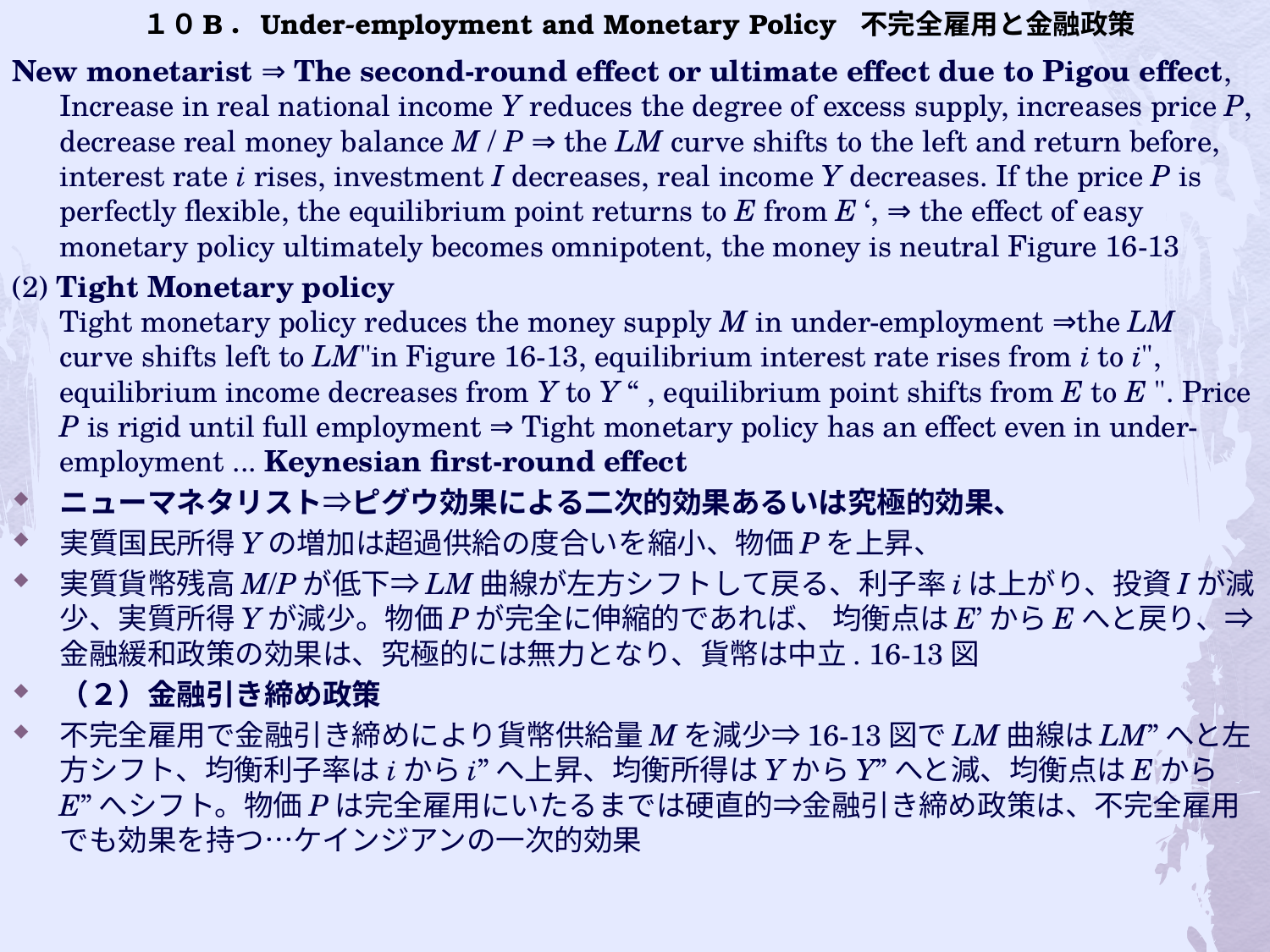

# １０B．Under-employment and Monetary Policy  不完全雇用と金融政策
New monetarist ⇒ The second-round effect or ultimate effect due to Pigou effect, Increase in real national income Y reduces the degree of excess supply, increases price P, decrease real money balance M / P ⇒ the LM curve shifts to the left and return before, interest rate i rises, investment I decreases, real income Y decreases. If the price P is perfectly flexible, the equilibrium point returns to E from E ‘, ⇒ the effect of easy monetary policy ultimately becomes omnipotent, the money is neutral Figure 16-13
(2) Tight Monetary policy
Tight monetary policy reduces the money supply M in under-employment ⇒the LM curve shifts left to LM"in Figure 16-13, equilibrium interest rate rises from i to i", equilibrium income decreases from Y to Y “ , equilibrium point shifts from E to E ". Price P is rigid until full employment ⇒ Tight monetary policy has an effect even in under-employment ... Keynesian first-round effect
ニューマネタリスト⇒ピグウ効果による二次的効果あるいは究極的効果、
実質国民所得Yの増加は超過供給の度合いを縮小、物価Pを上昇、
実質貨幣残高M/Pが低下⇒LM曲線が左方シフトして戻る、利子率iは上がり、投資Iが減少、実質所得Yが減少。物価Pが完全に伸縮的であれば、 均衡点はE’からEへと戻り、⇒金融緩和政策の効果は、究極的には無力となり、貨幣は中立. 16-13図
（２）金融引き締め政策
不完全雇用で金融引き締めにより貨幣供給量Mを減少⇒16-13図でLM曲線はLM”へと左方シフト、均衡利子率はiからi”へ上昇、均衡所得はYからY”へと減、均衡点はEからE”へシフト。物価Pは完全雇用にいたるまでは硬直的⇒金融引き締め政策は、不完全雇用でも効果を持つ…ケインジアンの一次的効果